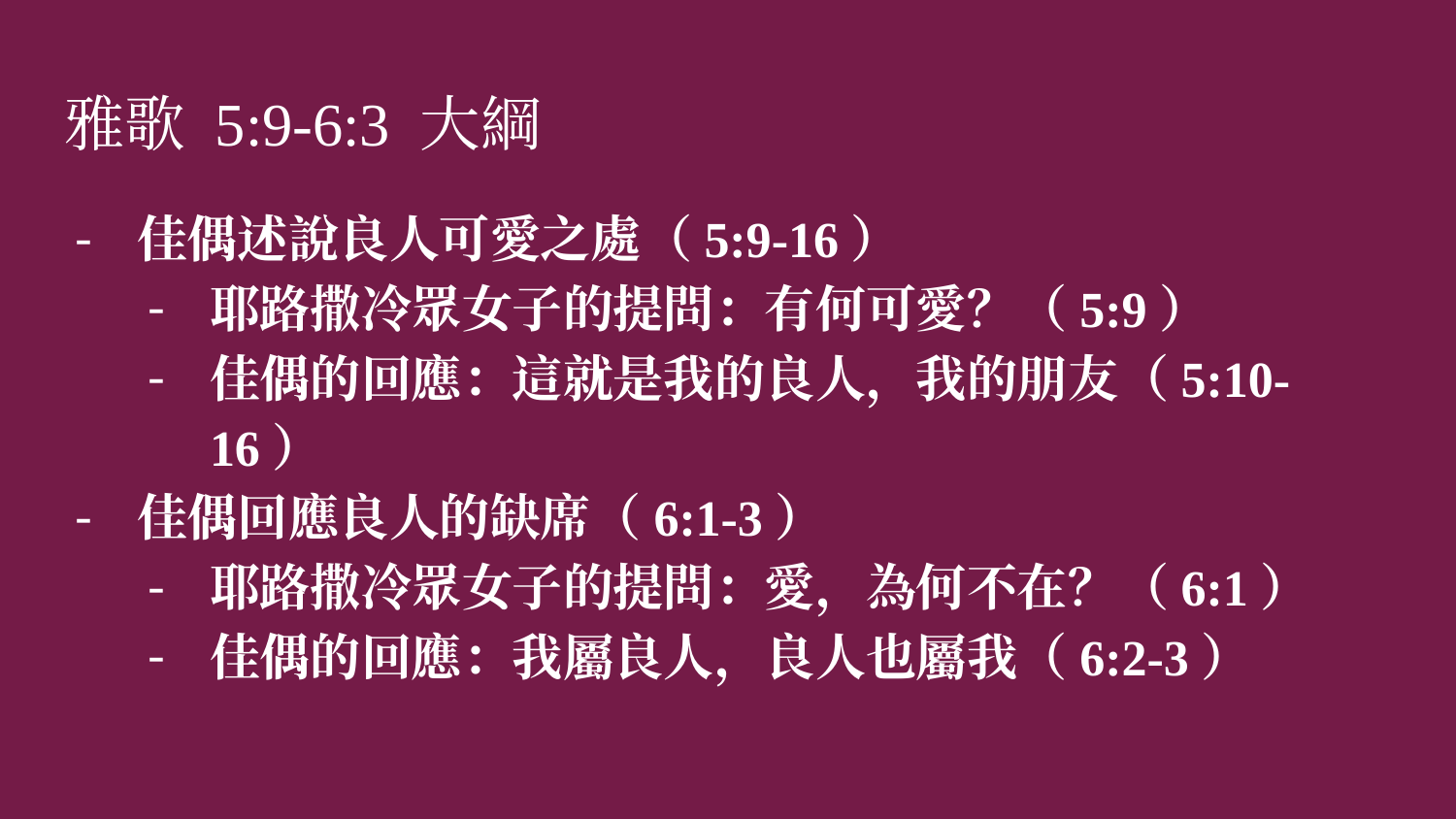

# 雅歌 5:9-6:3 大綱
佳偶述說良人可愛之處（5:9-16）
耶路撒冷眾女子的提問：有何可愛？（5:9）
佳偶的回應：這就是我的良人，我的朋友（5:10-16）
佳偶回應良人的缺席（6:1-3）
耶路撒冷眾女子的提問：愛，為何不在？（6:1）
佳偶的回應：我屬良人，良人也屬我（6:2-3）